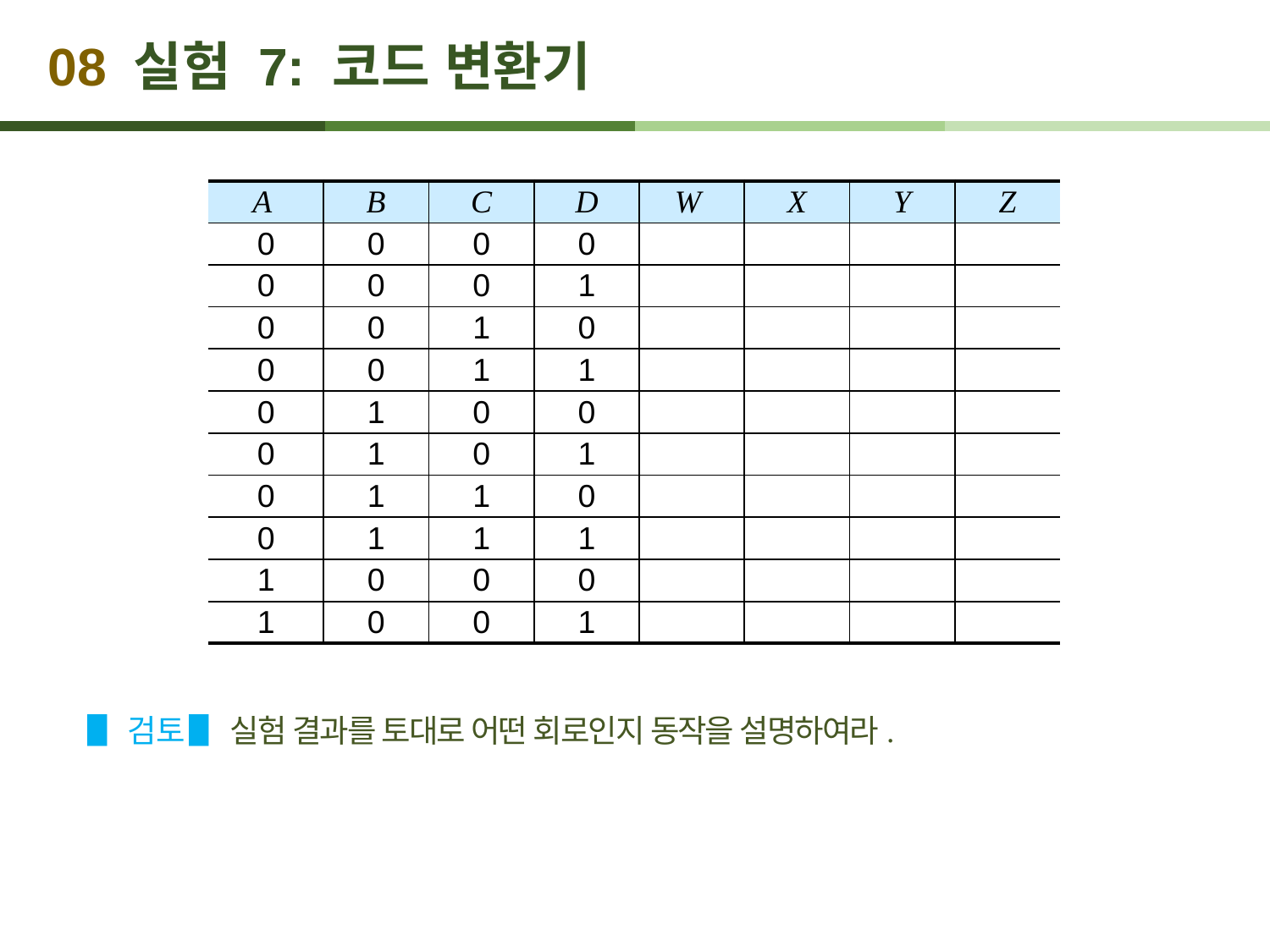

# 08 실험 7: 코드 변환기
| A | B | C | D | W | X | Y | Z |
| --- | --- | --- | --- | --- | --- | --- | --- |
| 0 | 0 | 0 | 0 |  |  |  |  |
| 0 | 0 | 0 | 1 |  |  |  |  |
| 0 | 0 | 1 | 0 |  |  |  |  |
| 0 | 0 | 1 | 1 |  |  |  |  |
| 0 | 1 | 0 | 0 |  |  |  |  |
| 0 | 1 | 0 | 1 |  |  |  |  |
| 0 | 1 | 1 | 0 |  |  |  |  |
| 0 | 1 | 1 | 1 |  |  |  |  |
| 1 | 0 | 0 | 0 |  |  |  |  |
| 1 | 0 | 0 | 1 |  |  |  |  |
▋검토 ▋ 실험 결과를 토대로 어떤 회로인지 동작을 설명하여라.